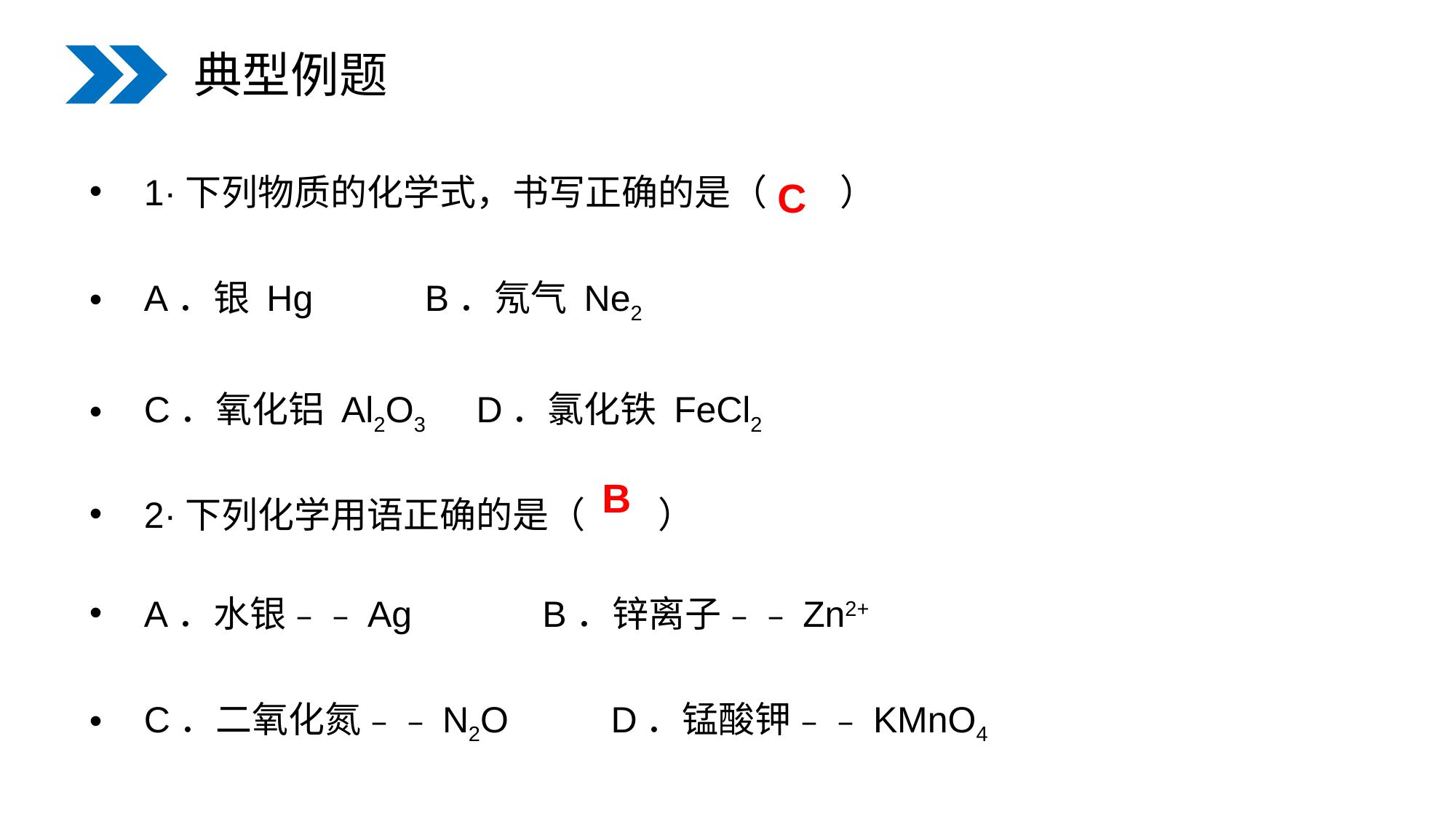

典型例题
1·下列物质的化学式，书写正确的是（　　）
A．银 Hg           B．氖气 Ne2
C．氧化铝 Al2O3     D．氯化铁 FeCl2
2·下列化学用语正确的是（　　）
A．水银﹣﹣Ag	       B．锌离子﹣﹣Zn2+
C．二氧化氮﹣﹣N2O	   D．锰酸钾﹣﹣KMnO4
C
B